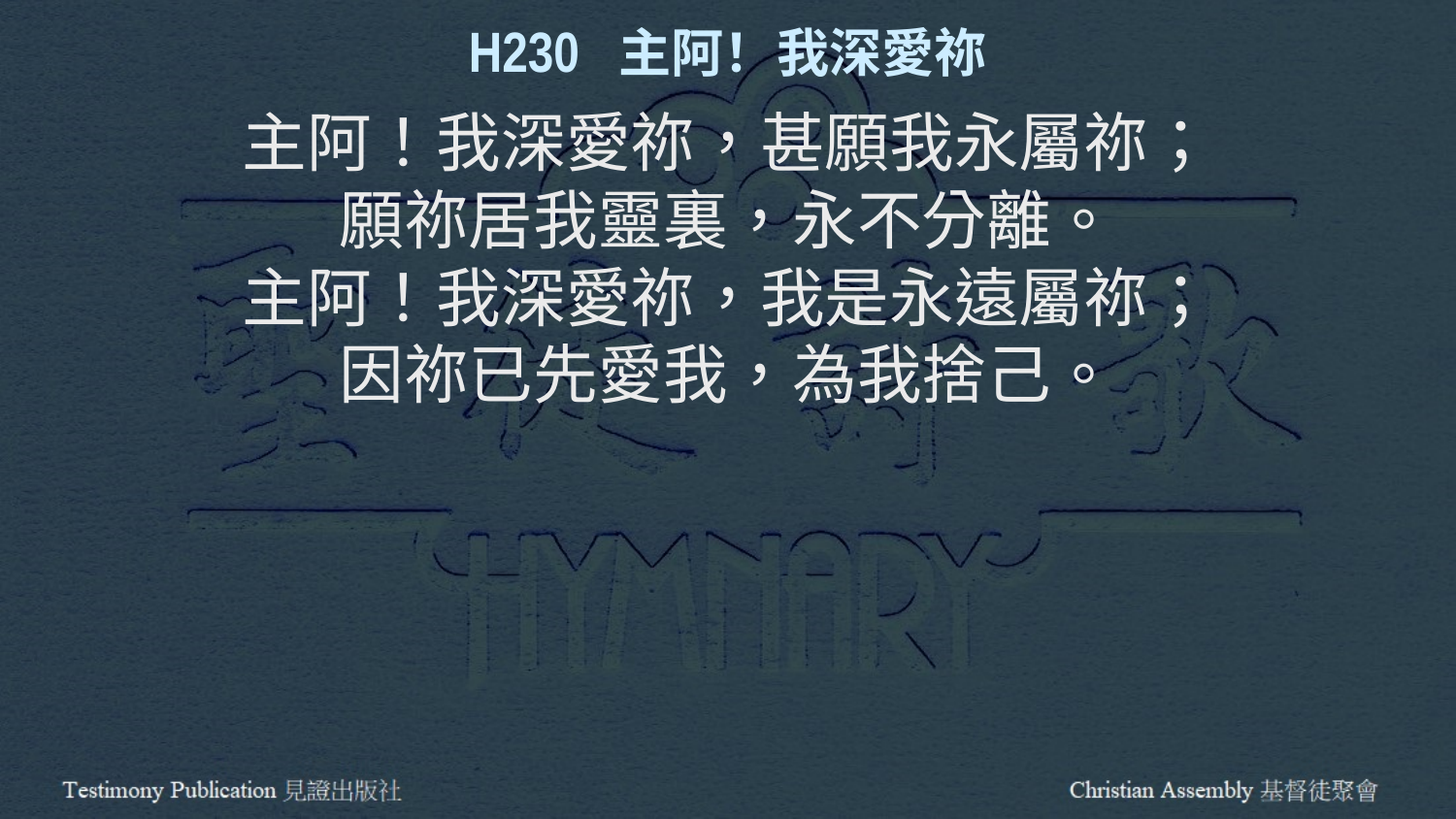

H230  主阿！我深愛祢
主阿！我深愛祢，甚願我永屬祢；
願祢居我靈裏，永不分離。
主阿！我深愛祢，我是永遠屬祢；
因祢已先愛我，為我捨己。